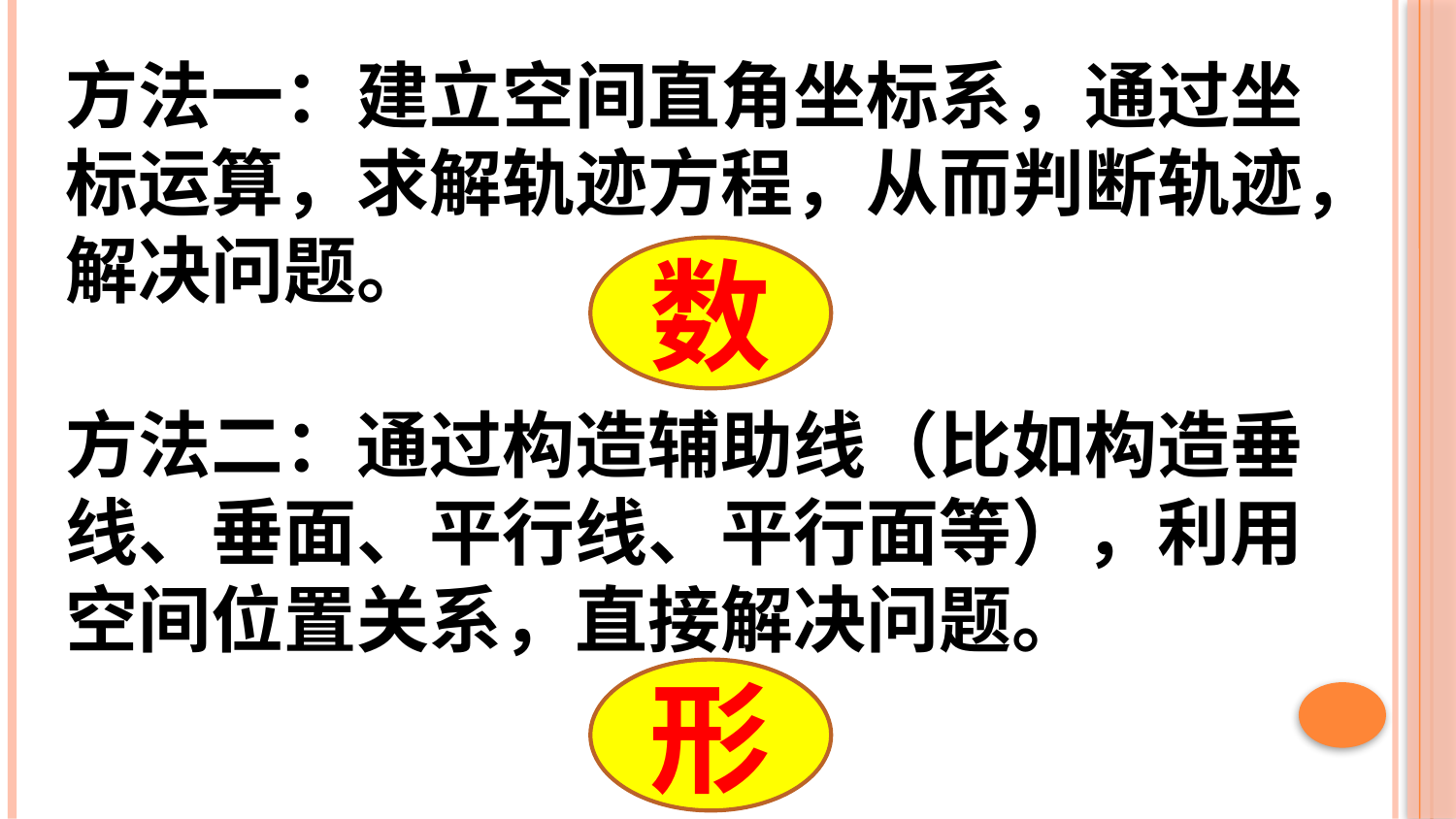

方法一：建立空间直角坐标系，通过坐标运算，求解轨迹方程，从而判断轨迹，解决问题。

方法二：通过构造辅助线（比如构造垂线、垂面、平行线、平行面等），利用空间位置关系，直接解决问题。
数
形